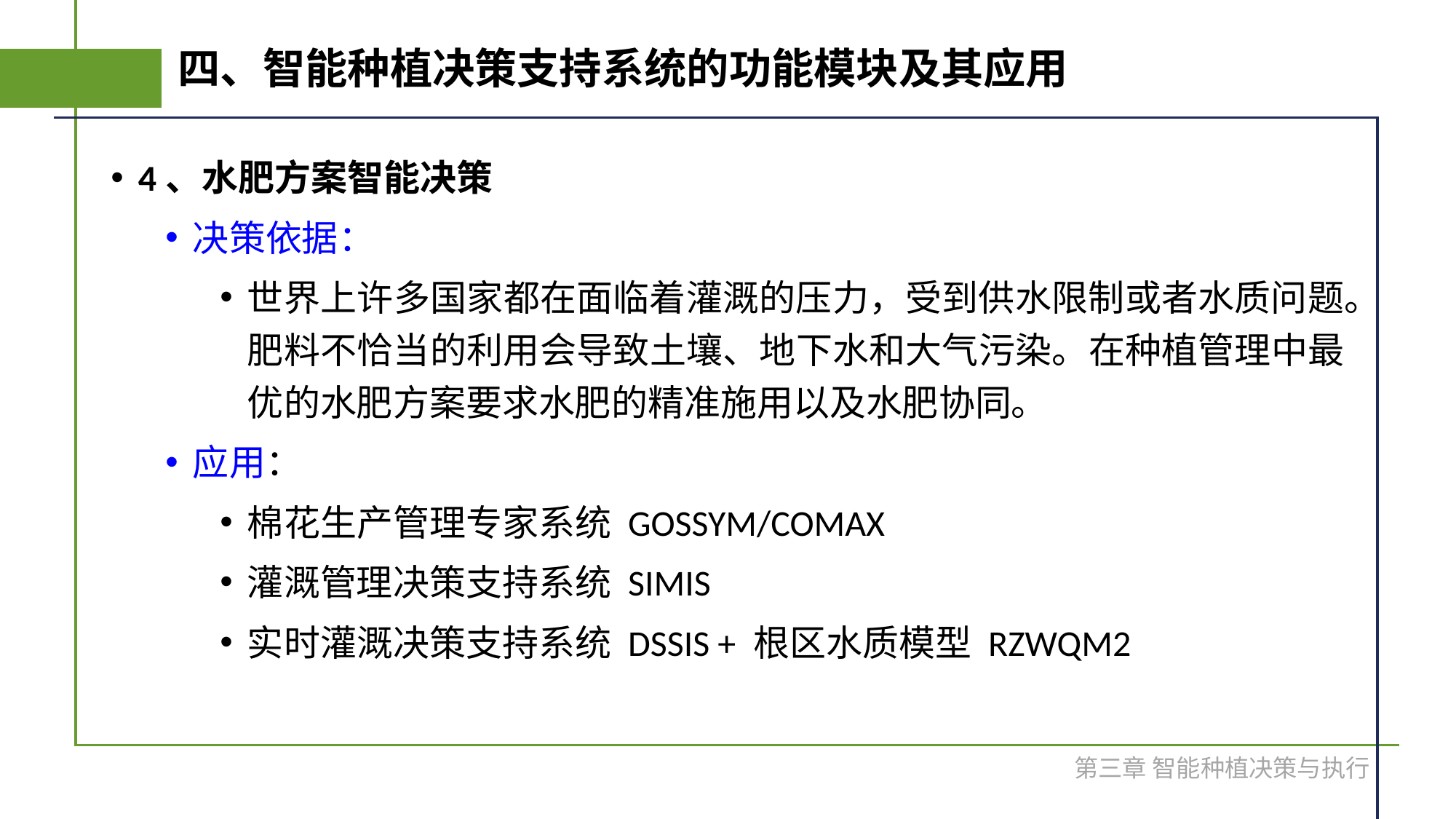

# 四、智能种植决策支持系统的功能模块及其应用
4、水肥方案智能决策
决策依据：
世界上许多国家都在面临着灌溉的压力，受到供水限制或者水质问题。肥料不恰当的利用会导致土壤、地下水和大气污染。在种植管理中最优的水肥方案要求水肥的精准施用以及水肥协同。
应用：
棉花生产管理专家系统 GOSSYM/COMAX
灌溉管理决策支持系统 SIMIS
实时灌溉决策支持系统 DSSIS + 根区水质模型 RZWQM2
第三章 智能种植决策与执行